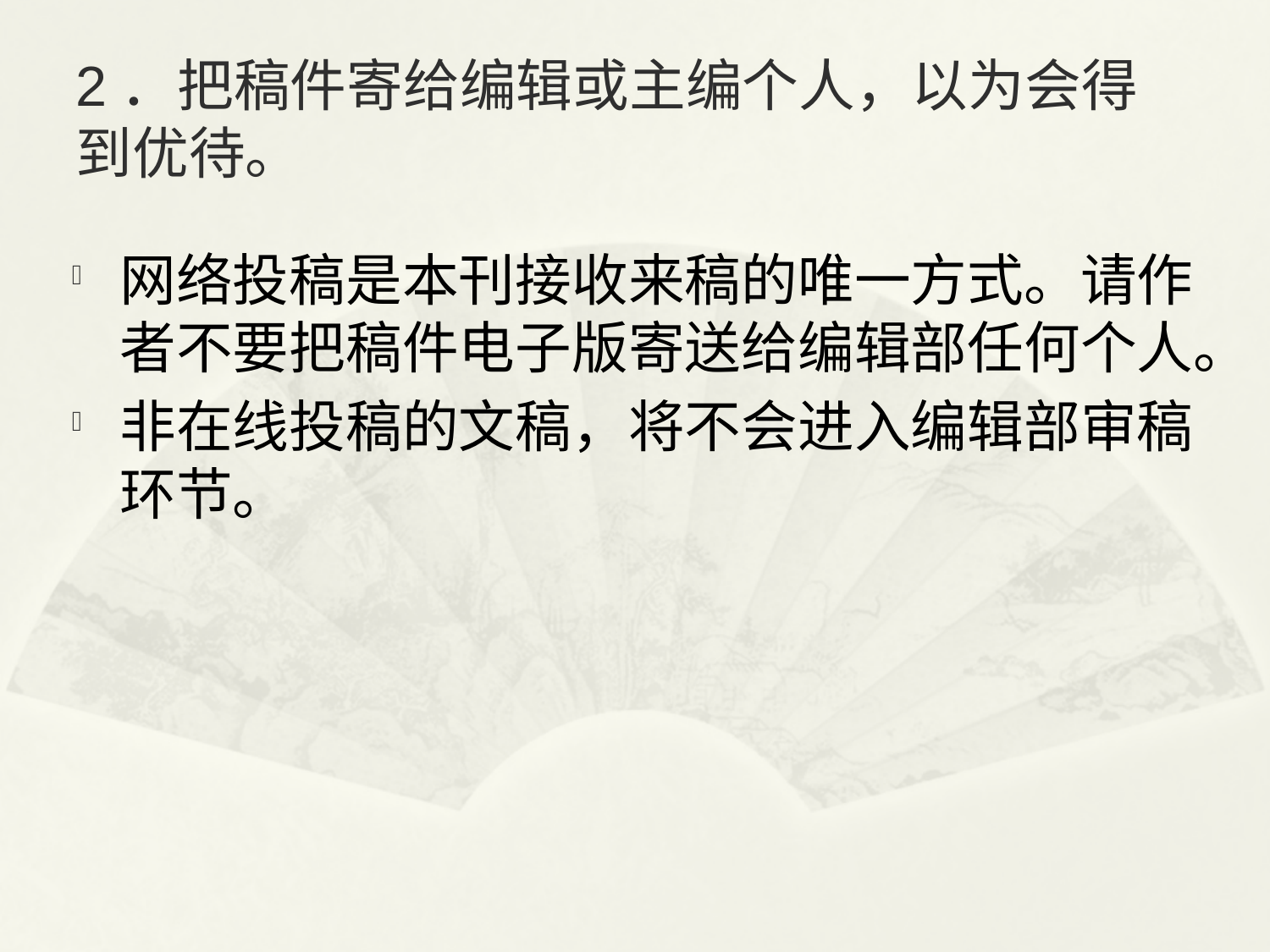

# 2．把稿件寄给编辑或主编个人，以为会得到优待。
网络投稿是本刊接收来稿的唯一方式。请作者不要把稿件电子版寄送给编辑部任何个人。
非在线投稿的文稿，将不会进入编辑部审稿环节。